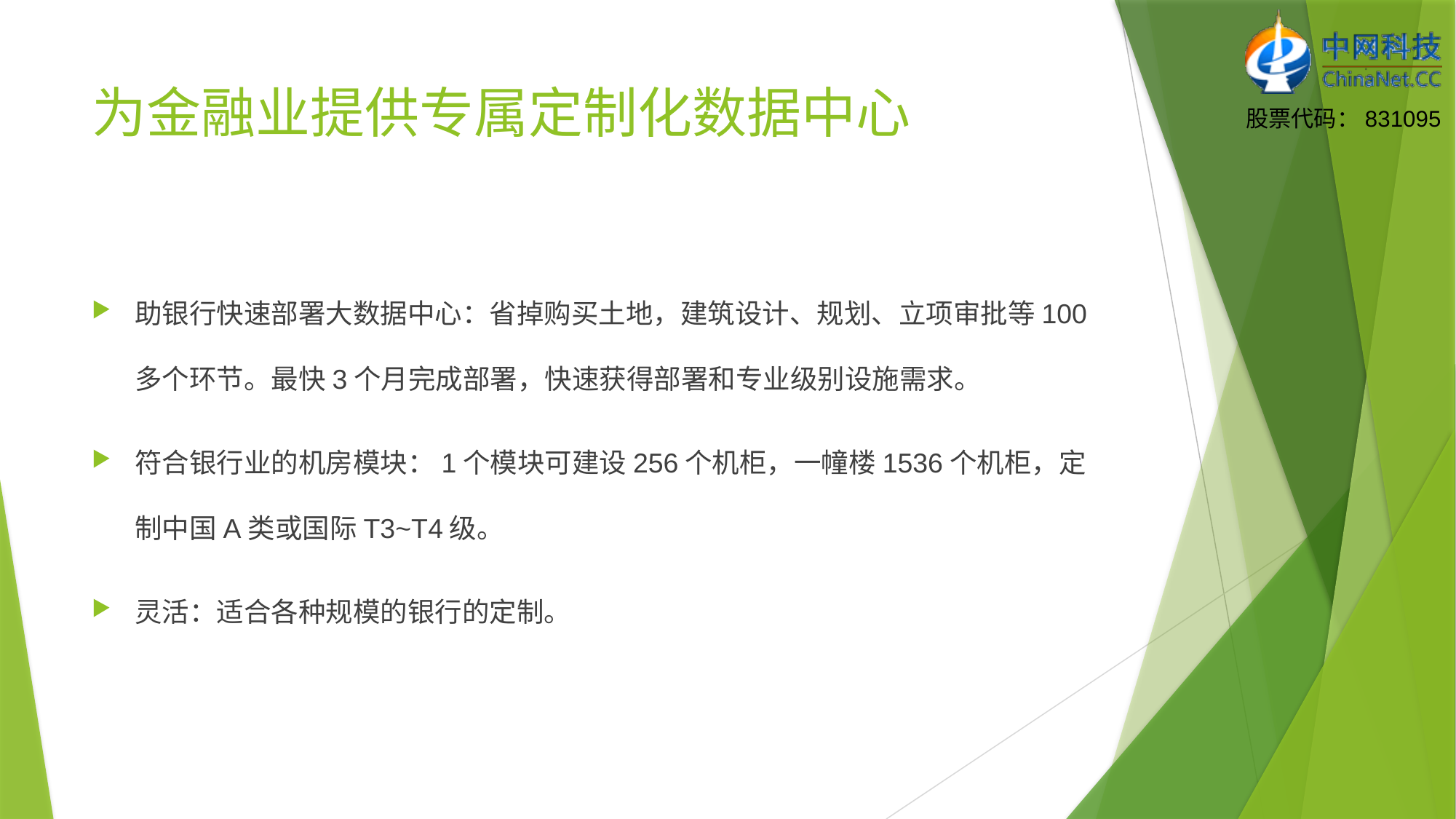

# 为金融业提供专属定制化数据中心
助银行快速部署大数据中心：省掉购买土地，建筑设计、规划、立项审批等100多个环节。最快3个月完成部署，快速获得部署和专业级别设施需求。
符合银行业的机房模块：1个模块可建设256个机柜，一幢楼1536个机柜，定制中国A类或国际T3~T4级。
灵活：适合各种规模的银行的定制。